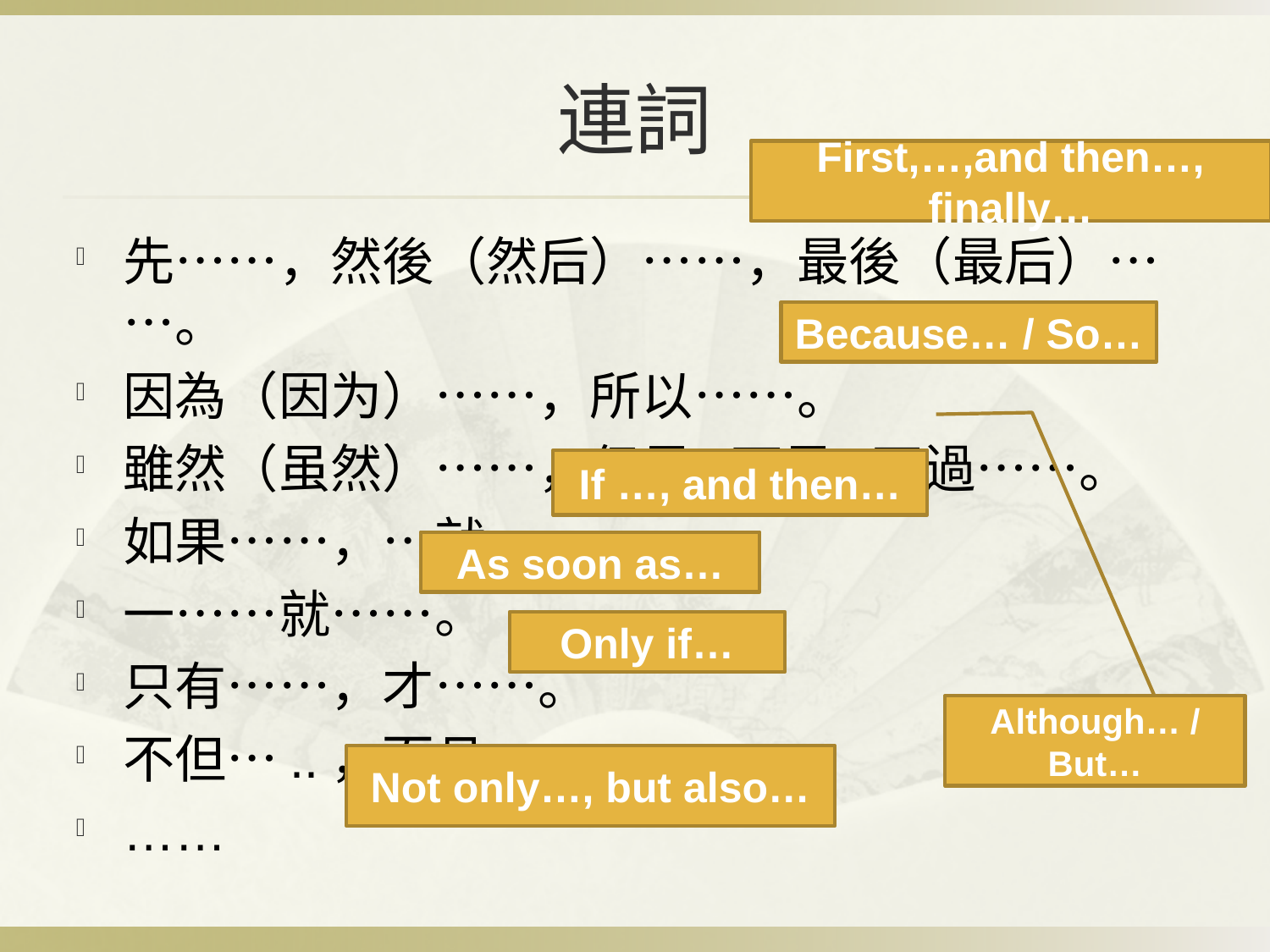

# 連詞
First,…,and then…, finally…
先……，然後（然后）……，最後（最后）……。
因為（因为）……，所以……。
雖然（虽然）……，但是/可是/不過……。
如果……，…就……。
一……就……。
只有……，才……。
不但…..，而且……。
……

Because… / So…
If …, and then…
As soon as…
Only if…
Although… / But…
Not only…, but also…